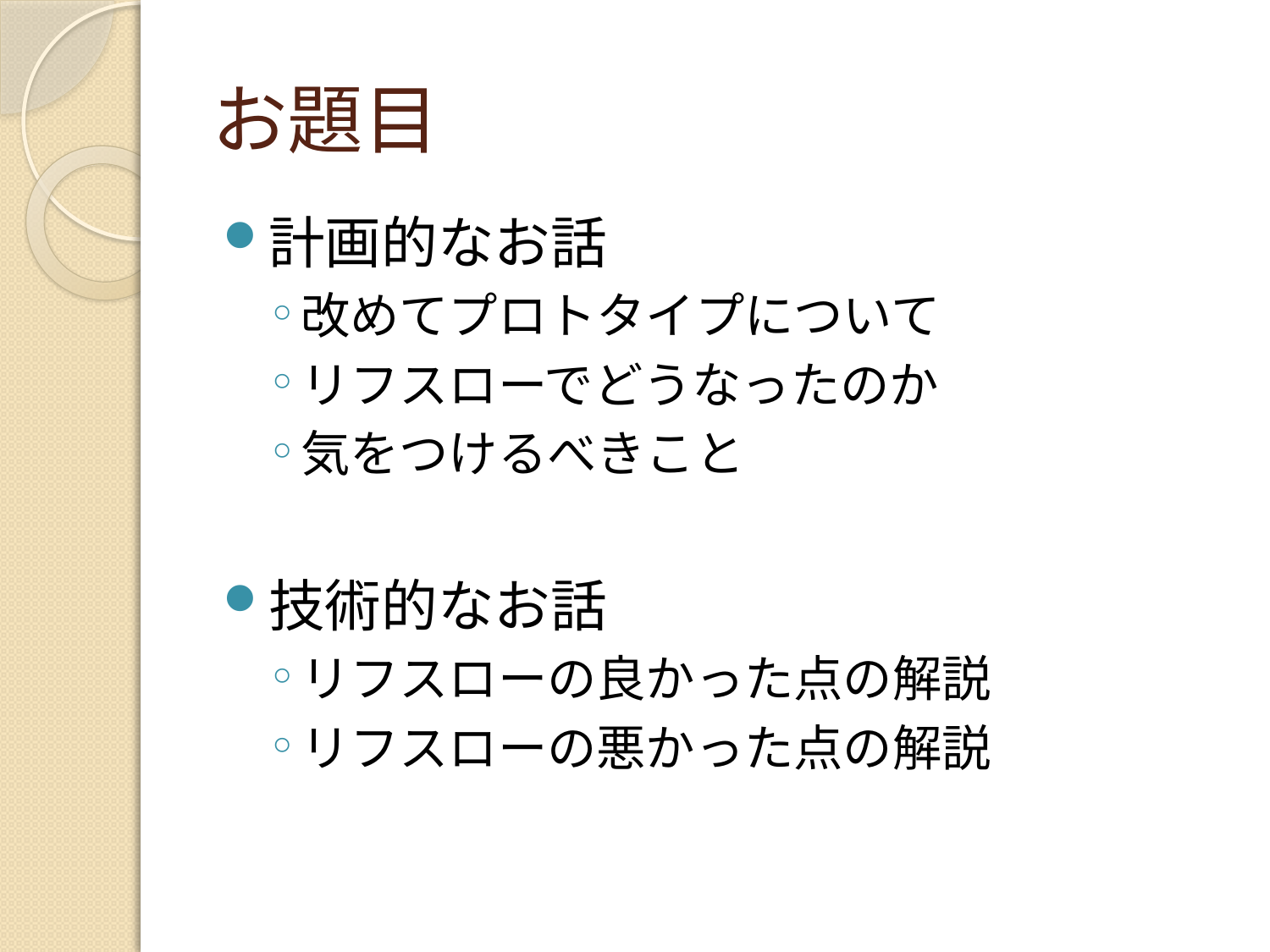

# お題目
計画的なお話
改めてプロトタイプについて
リフスローでどうなったのか
気をつけるべきこと

技術的なお話
リフスローの良かった点の解説
リフスローの悪かった点の解説